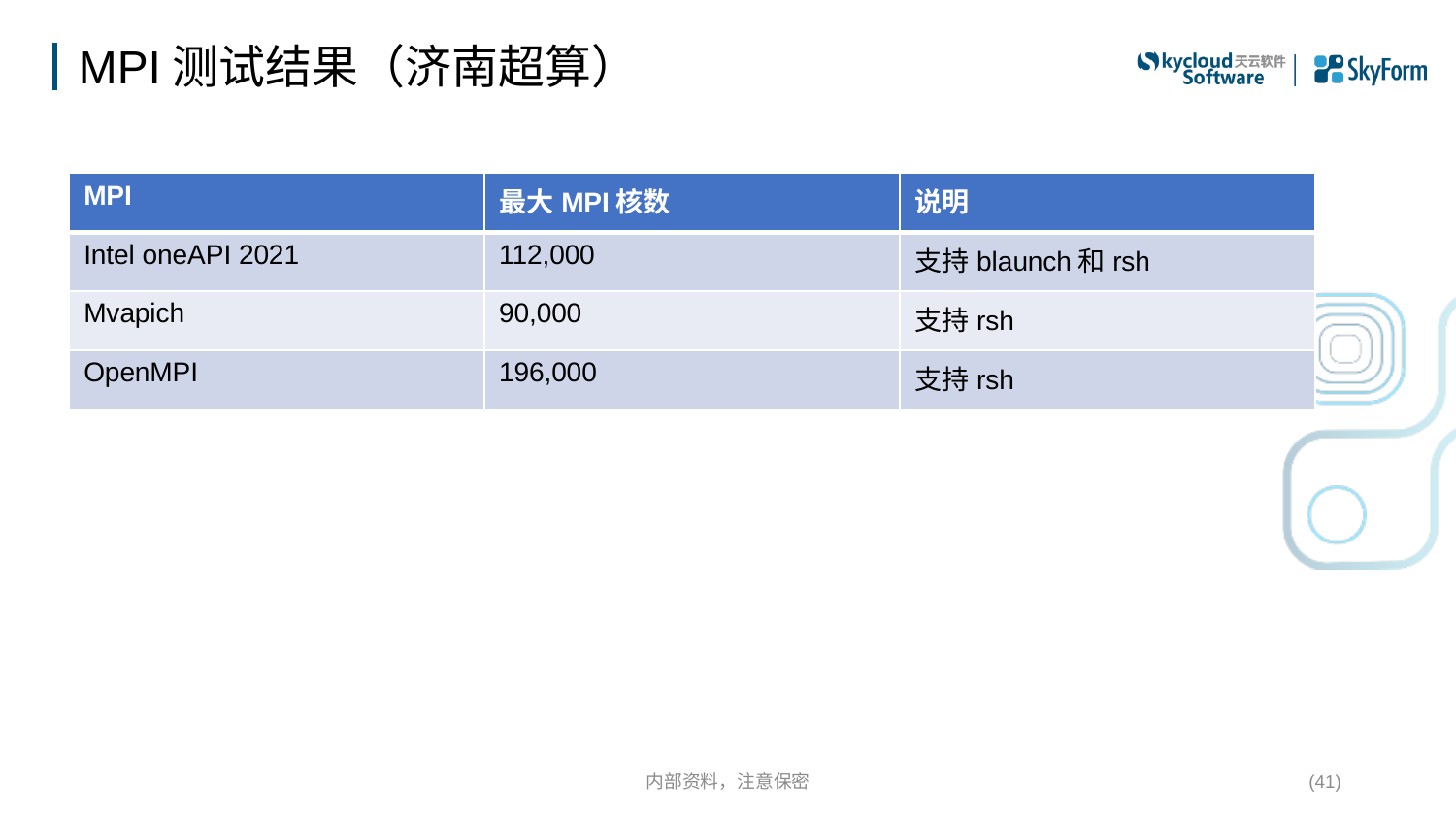

# MPI测试结果（济南超算）
| MPI | 最大MPI核数 | 说明 |
| --- | --- | --- |
| Intel oneAPI 2021 | 112,000 | 支持blaunch和rsh |
| Mvapich | 90,000 | 支持rsh |
| OpenMPI | 196,000 | 支持rsh |
内部资料，注意保密
(41)